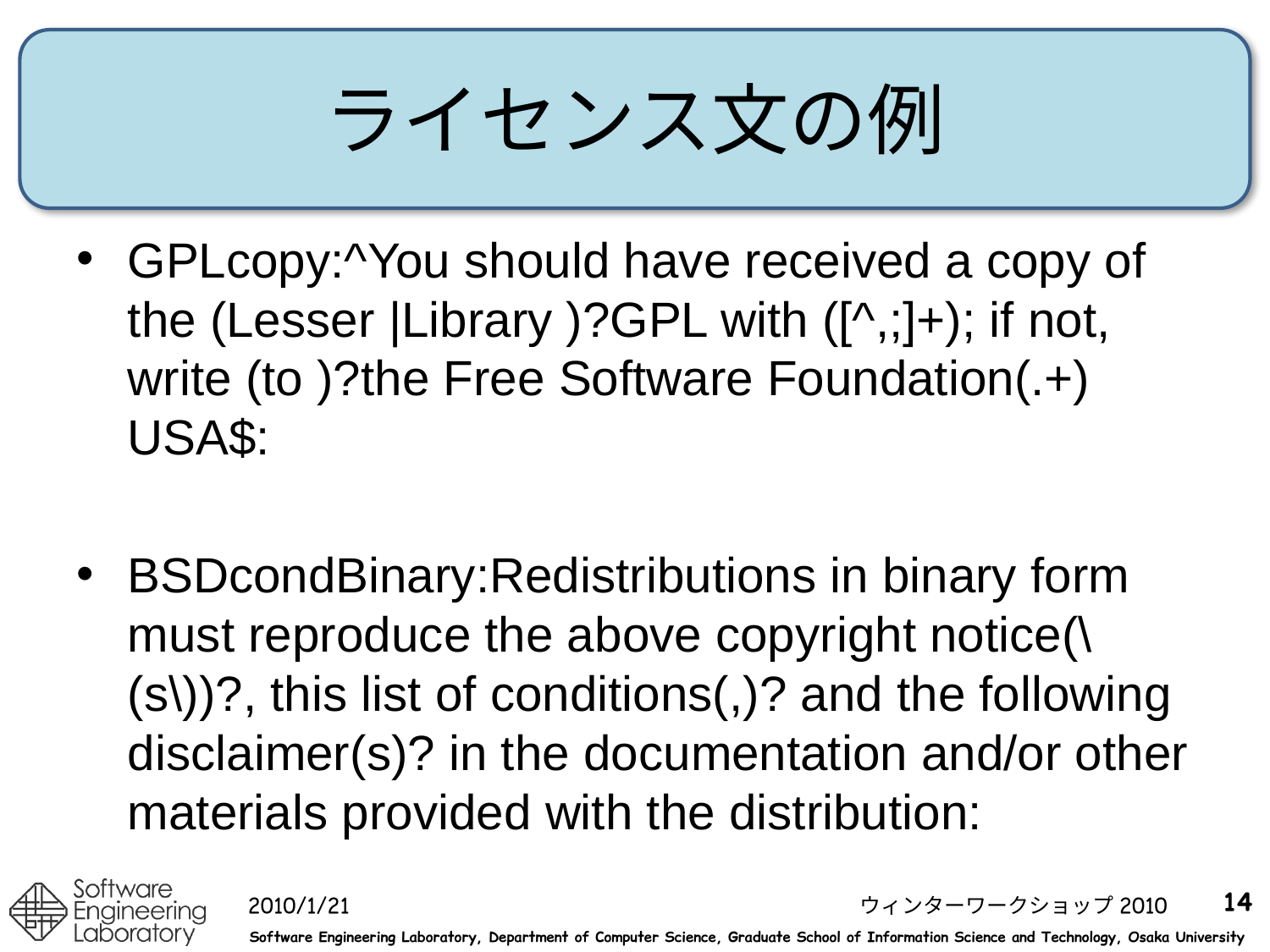

# ライセンス文の例
GPLcopy:^You should have received a copy of the (Lesser |Library )?GPL with ([^,;]+); if not, write (to )?the Free Software Foundation(.+) USA$:

BSDcondBinary:Redistributions in binary form must reproduce the above copyright notice(\(s\))?, this list of conditions(,)? and the following disclaimer(s)? in the documentation and/or other materials provided with the distribution:
14
2010/1/21
ウィンターワークショップ2010